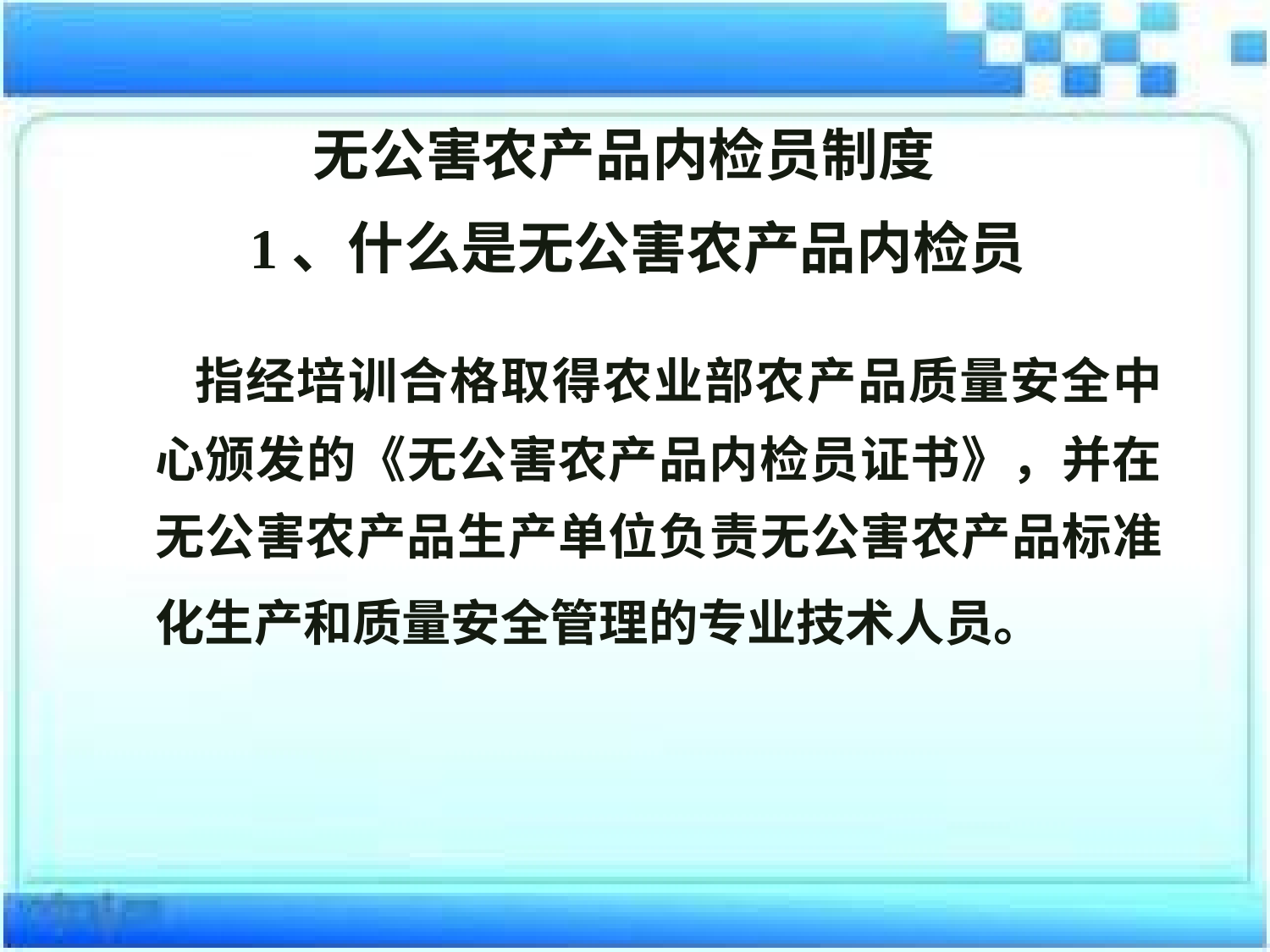

# 无公害农产品内检员制度
          1、什么是无公害农产品内检员
     指经培训合格取得农业部农产品质量安全中心颁发的《无公害农产品内检员证书》，并在无公害农产品生产单位负责无公害农产品标准化生产和质量安全管理的专业技术人员。